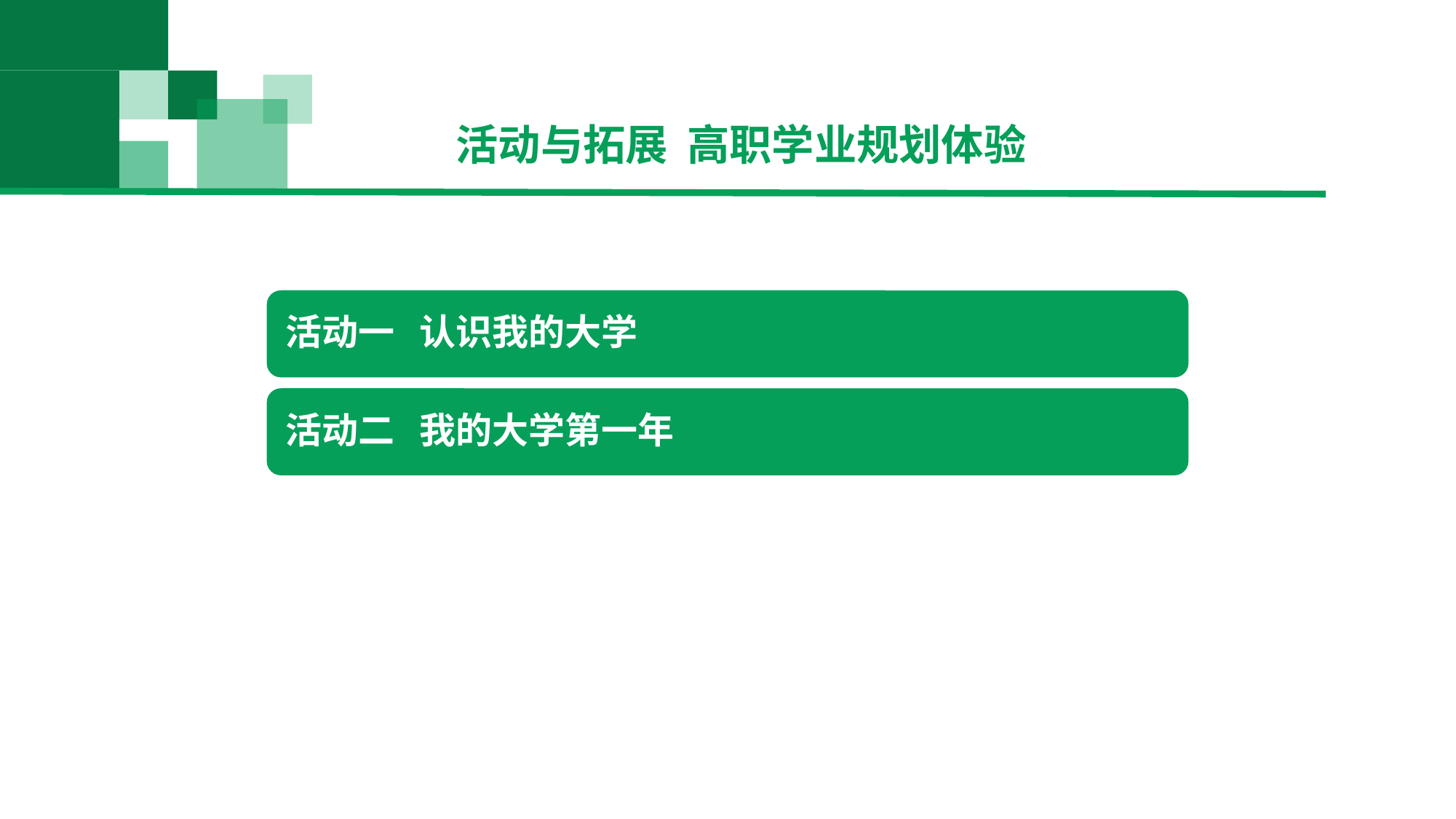

活动与拓展  高职学业规划体验

活动一   认识我的大学
活动二   我的大学第一年